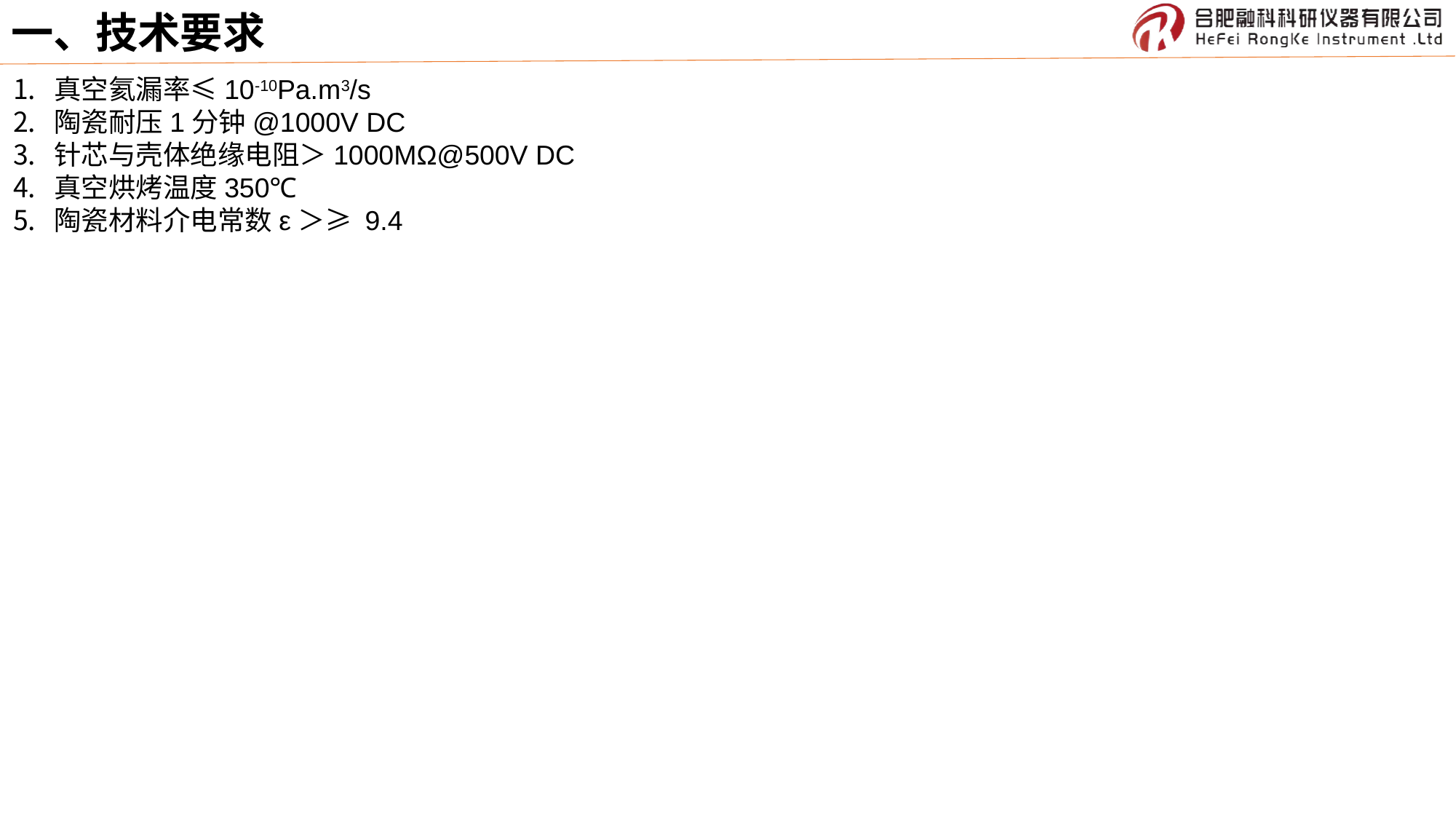

一、技术要求
真空氦漏率≤10-10Pa.m3/s
陶瓷耐压1分钟@1000V DC
针芯与壳体绝缘电阻＞1000MΩ@500V DC
真空烘烤温度350℃
陶瓷材料介电常数ε＞≥ 9.4